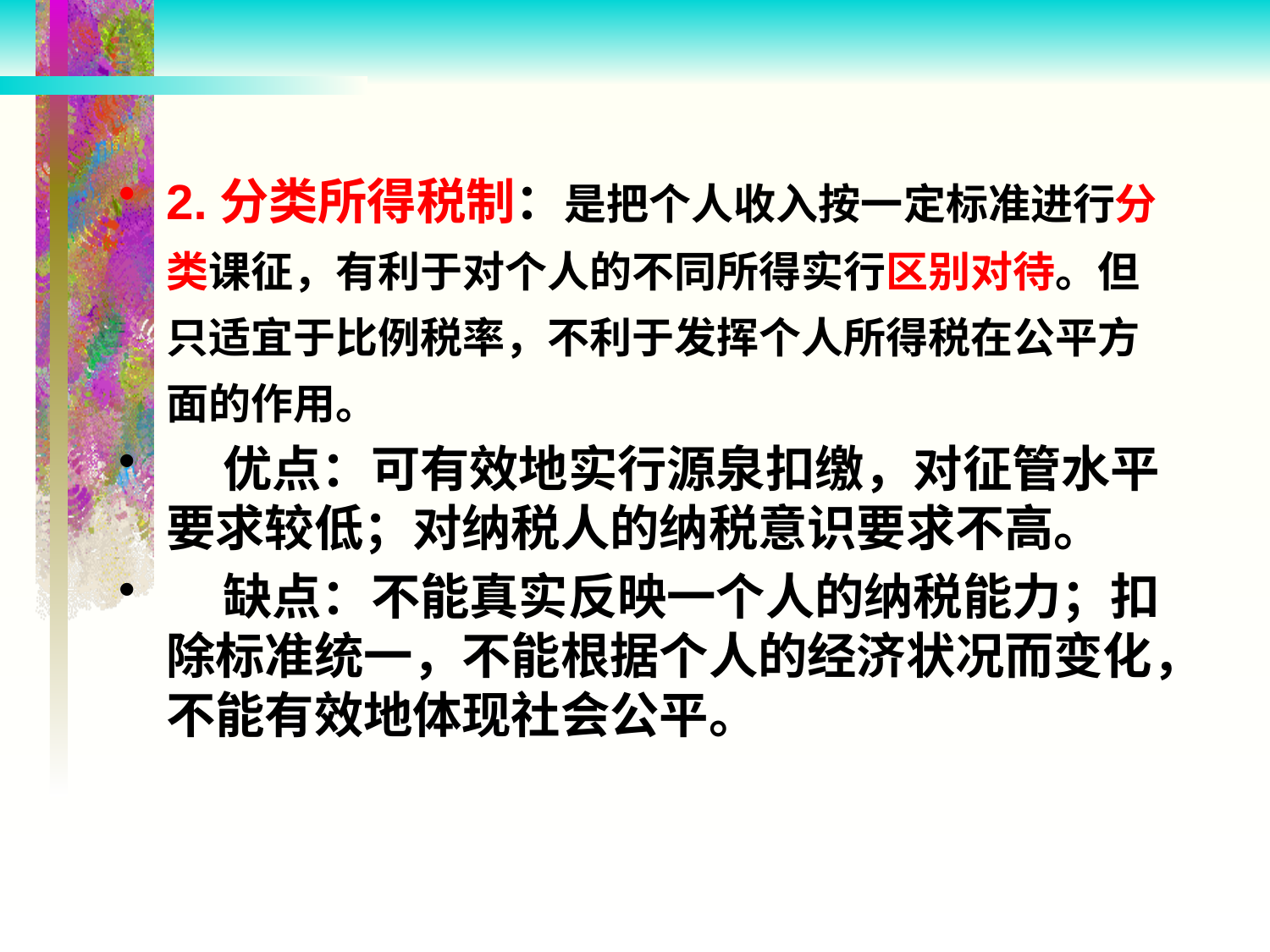

2.分类所得税制：是把个人收入按一定标准进行分类课征，有利于对个人的不同所得实行区别对待。但只适宜于比例税率，不利于发挥个人所得税在公平方面的作用。
    优点：可有效地实行源泉扣缴，对征管水平要求较低；对纳税人的纳税意识要求不高。
    缺点：不能真实反映一个人的纳税能力；扣除标准统一，不能根据个人的经济状况而变化，不能有效地体现社会公平。